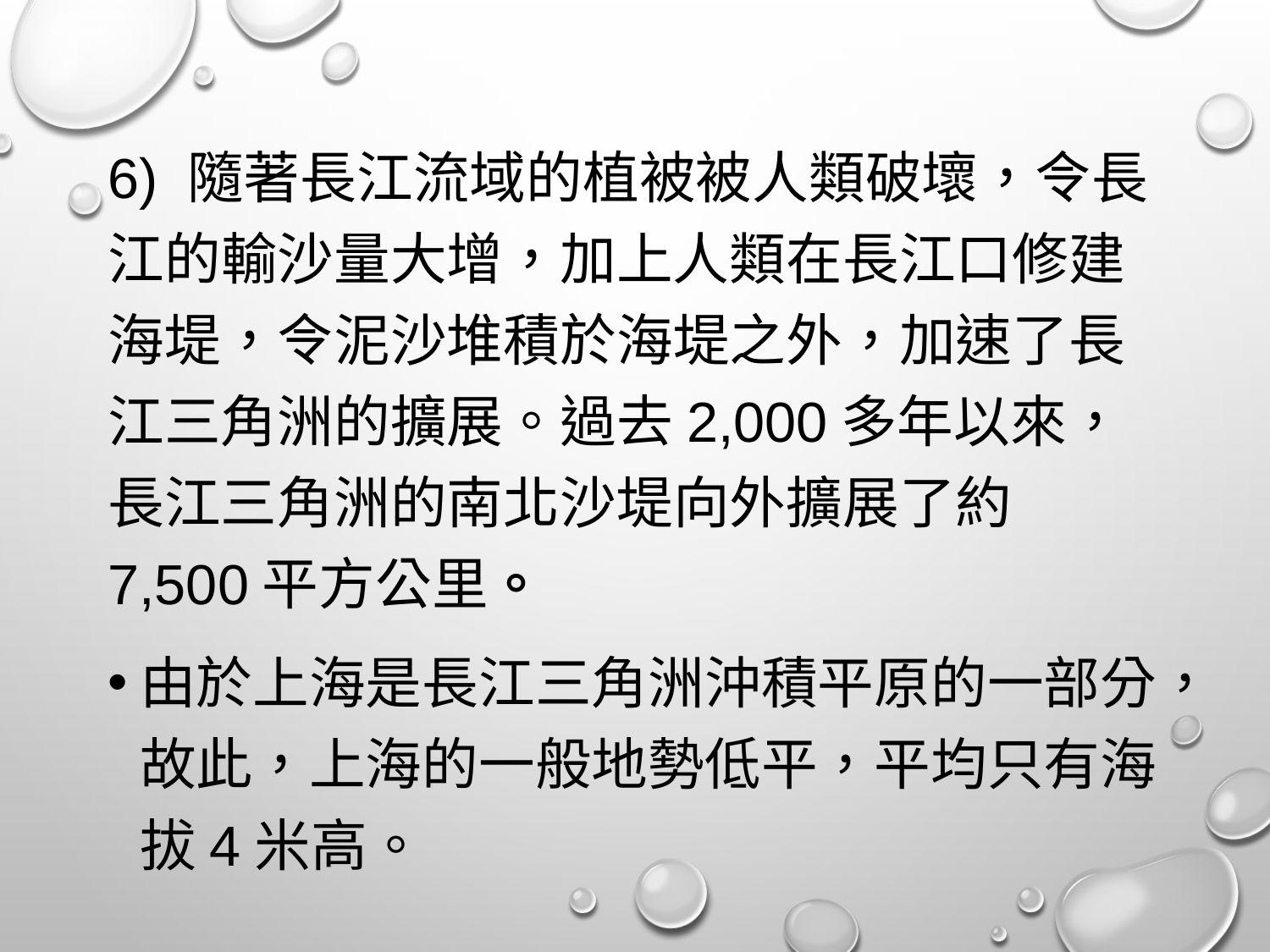

6) 隨著長江流域的植被被人類破壞，令長江的輸沙量大增，加上人類在長江口修建海堤，令泥沙堆積於海堤之外，加速了長江三角洲的擴展。過去2,000多年以來，長江三角洲的南北沙堤向外擴展了約7,500平方公里。
由於上海是長江三角洲沖積平原的一部分，故此，上海的一般地勢低平，平均只有海拔4米高。